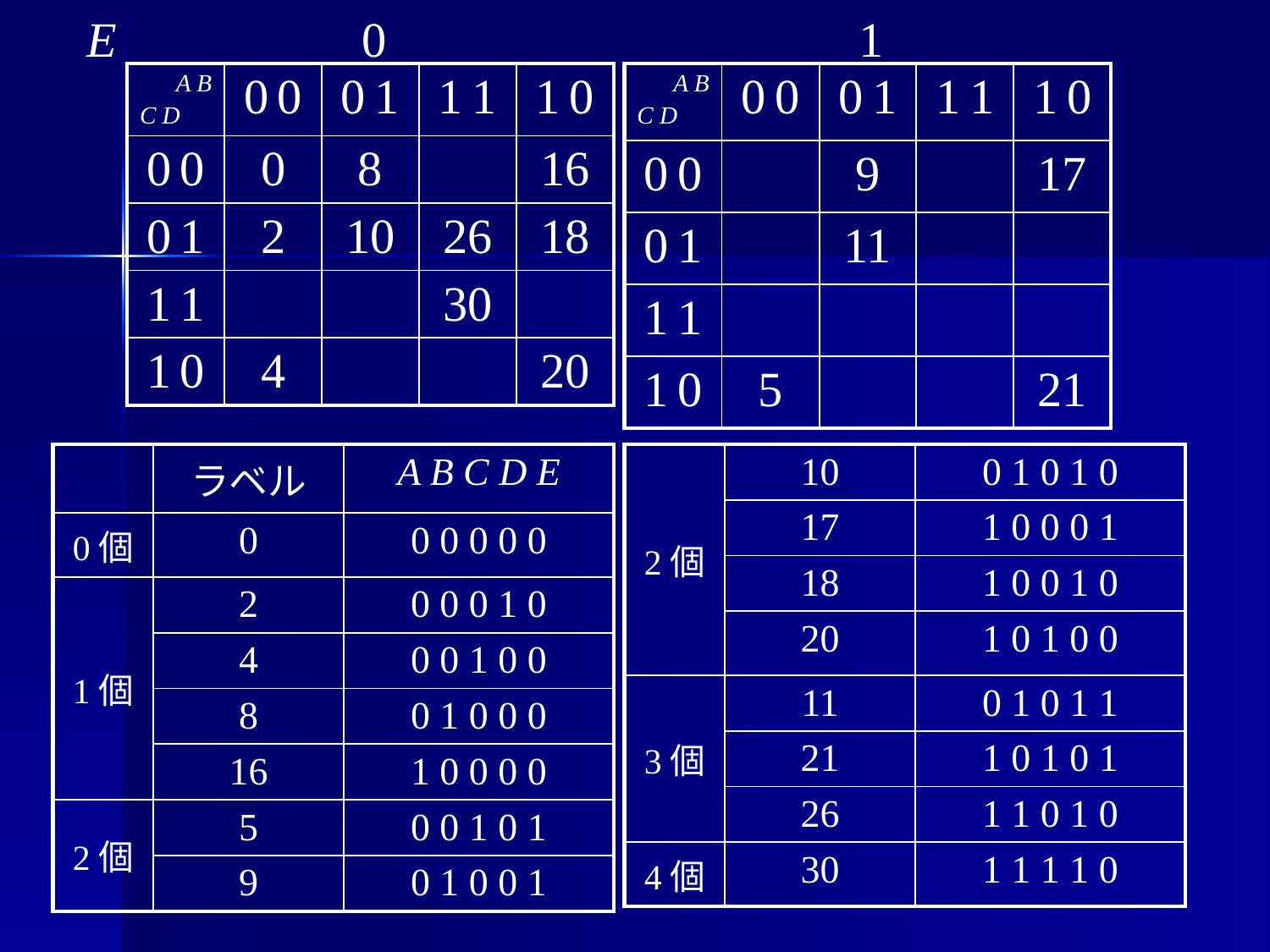

E
0
1
| A B C D | 0 0 | 0 1 | 1 1 | 1 0 |
| --- | --- | --- | --- | --- |
| 0 0 | 0 | 8 |  | 16 |
| 0 1 | 2 | 10 | 26 | 18 |
| 1 1 |  |  | 30 |  |
| 1 0 | 4 |  |  | 20 |
| A B C D | 0 0 | 0 1 | 1 1 | 1 0 |
| --- | --- | --- | --- | --- |
| 0 0 |  | 9 |  | 17 |
| 0 1 |  | 11 |  |  |
| 1 1 |  |  |  |  |
| 1 0 | 5 |  |  | 21 |
|  | ラベル | A B C D E |
| --- | --- | --- |
| 0個 | 0 | 0 0 0 0 0 |
| 1個 | 2 | 0 0 0 1 0 |
|  | 4 | 0 0 1 0 0 |
|  | 8 | 0 1 0 0 0 |
|  | 16 | 1 0 0 0 0 |
| 2個 | 5 | 0 0 1 0 1 |
|  | 9 | 0 1 0 0 1 |
| 2個 | 10 | 0 1 0 1 0 |
| --- | --- | --- |
|  | 17 | 1 0 0 0 1 |
|  | 18 | 1 0 0 1 0 |
|  | 20 | 1 0 1 0 0 |
| 3個 | 11 | 0 1 0 1 1 |
|  | 21 | 1 0 1 0 1 |
|  | 26 | 1 1 0 1 0 |
| 4個 | 30 | 1 1 1 1 0 |